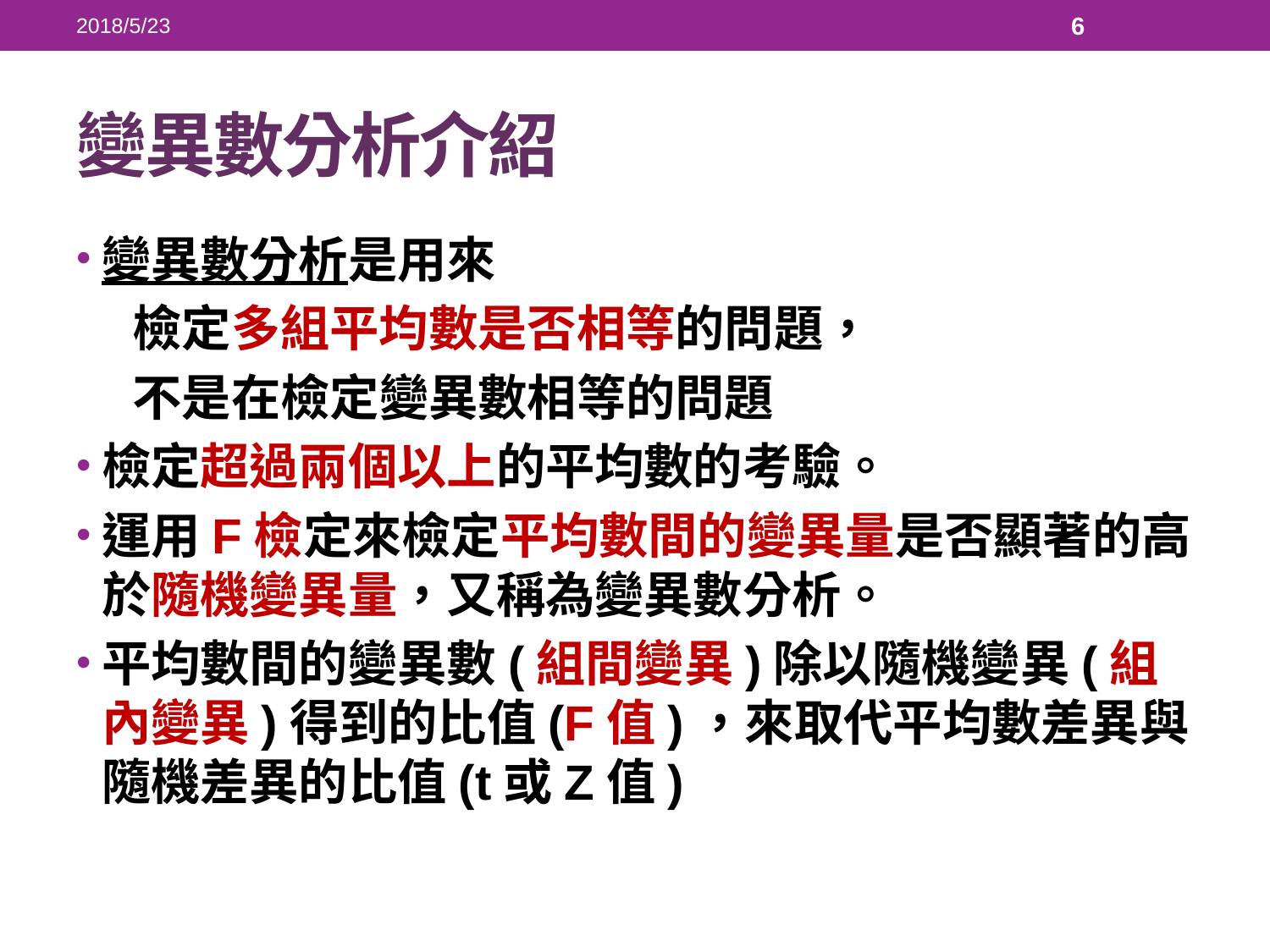

2018/5/23
6
# 變異數分析介紹
變異數分析是用來
    檢定多組平均數是否相等的問題，
    不是在檢定變異數相等的問題
檢定超過兩個以上的平均數的考驗。
運用F檢定來檢定平均數間的變異量是否顯著的高於隨機變異量，又稱為變異數分析。
平均數間的變異數(組間變異)除以隨機變異(組內變異)得到的比值(F值)，來取代平均數差異與隨機差異的比值(t或Z值)